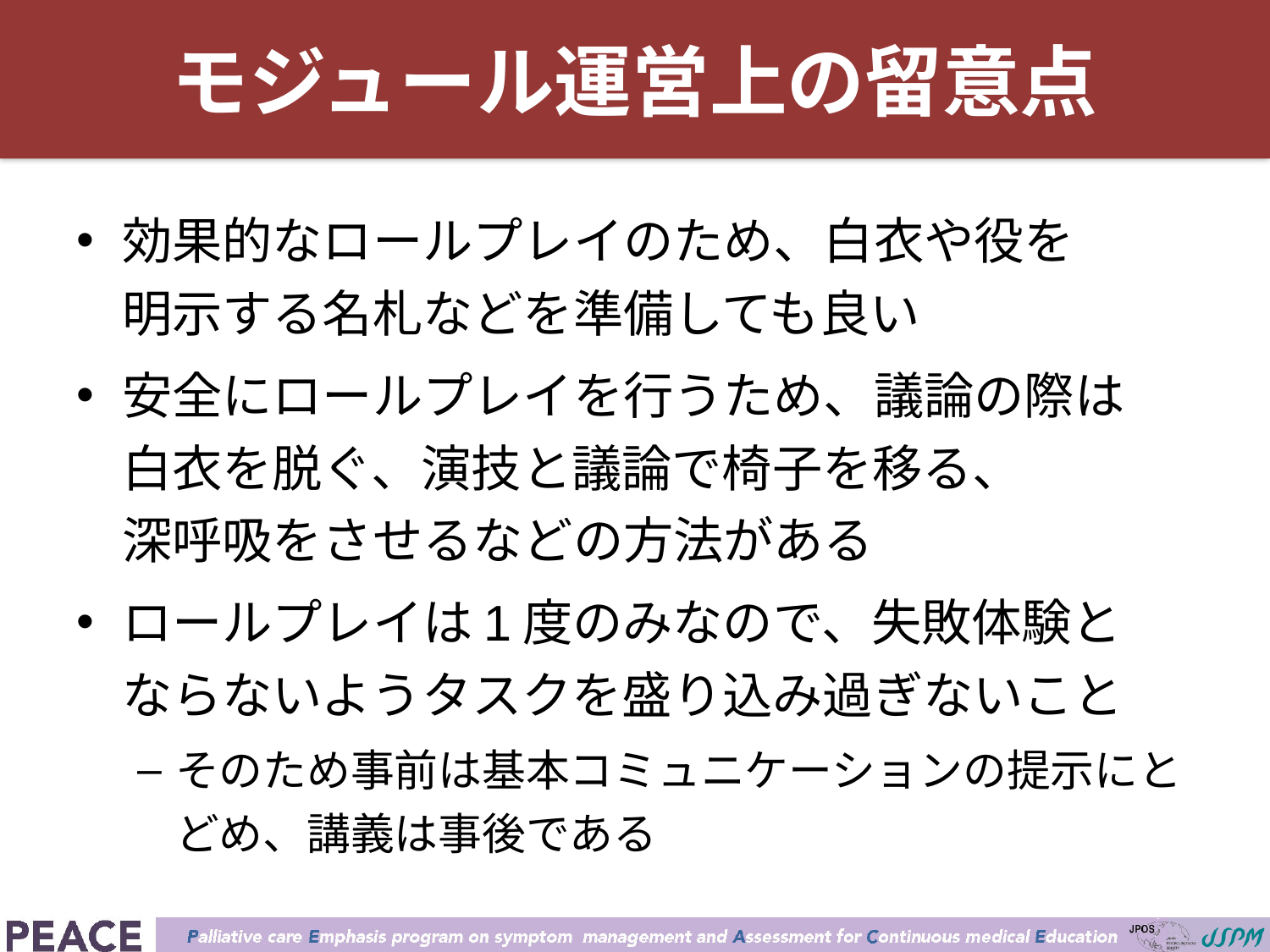

効果的なロールプレイのため、白衣や役を
明示する名札などを準備しても良い
安全にロールプレイを行うため、議論の際は
白衣を脱ぐ、演技と議論で椅子を移る、
深呼吸をさせるなどの方法がある
ロールプレイは1度のみなので、失敗体験と
ならないようタスクを盛り込み過ぎないこと
そのため事前は基本コミュニケーションの提示にとどめ、講義は事後である